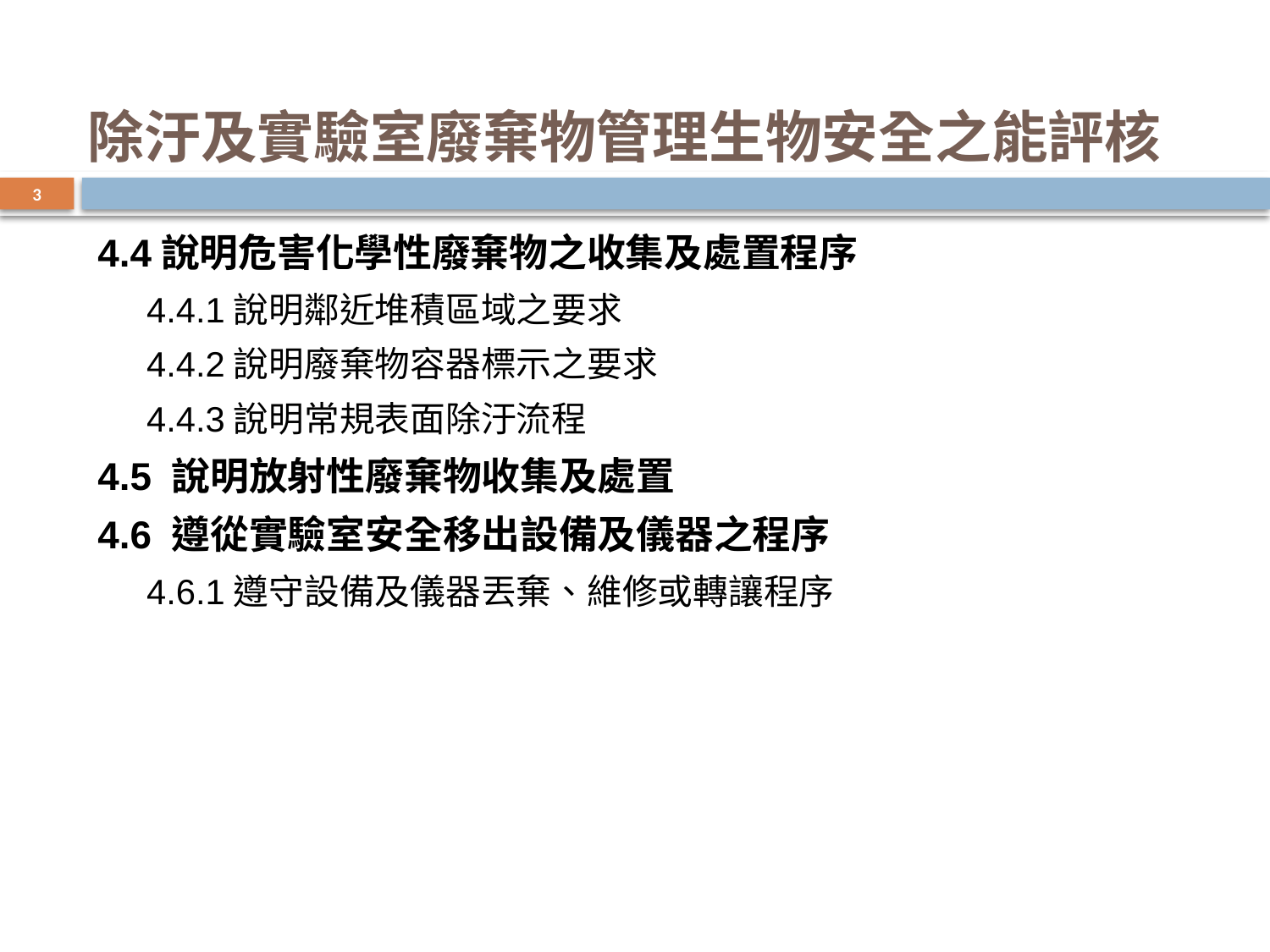

# 除汙及實驗室廢棄物管理生物安全之能評核
3
4.4說明危害化學性廢棄物之收集及處置程序
     4.4.1說明鄰近堆積區域之要求
     4.4.2說明廢棄物容器標示之要求
     4.4.3說明常規表面除汙流程
4.5 說明放射性廢棄物收集及處置
4.6 遵從實驗室安全移出設備及儀器之程序
     4.6.1遵守設備及儀器丟棄、維修或轉讓程序